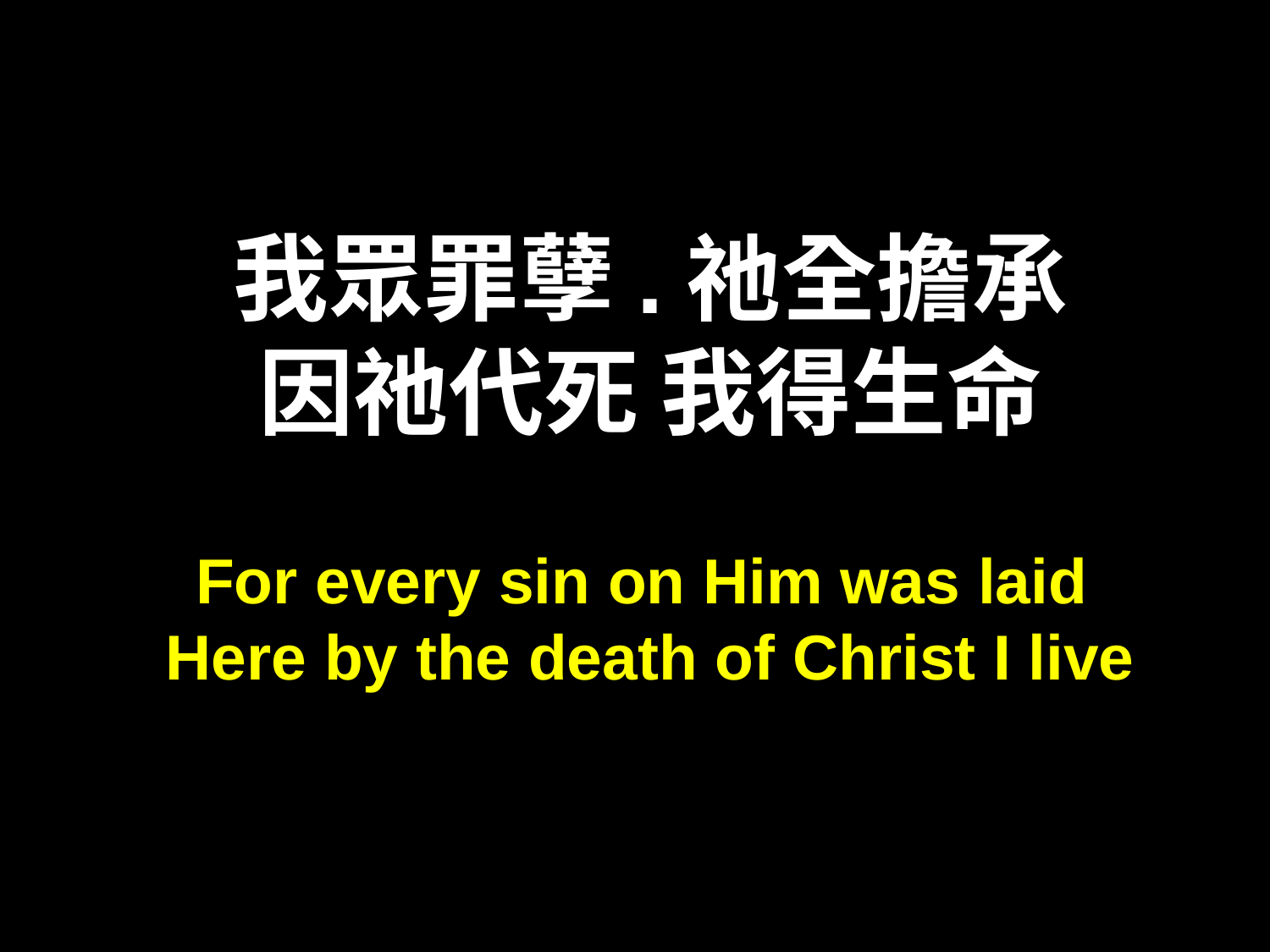

我眾罪孽.祂全擔承
因祂代死 我得生命

For every sin on Him was laid
Here by the death of Christ I live